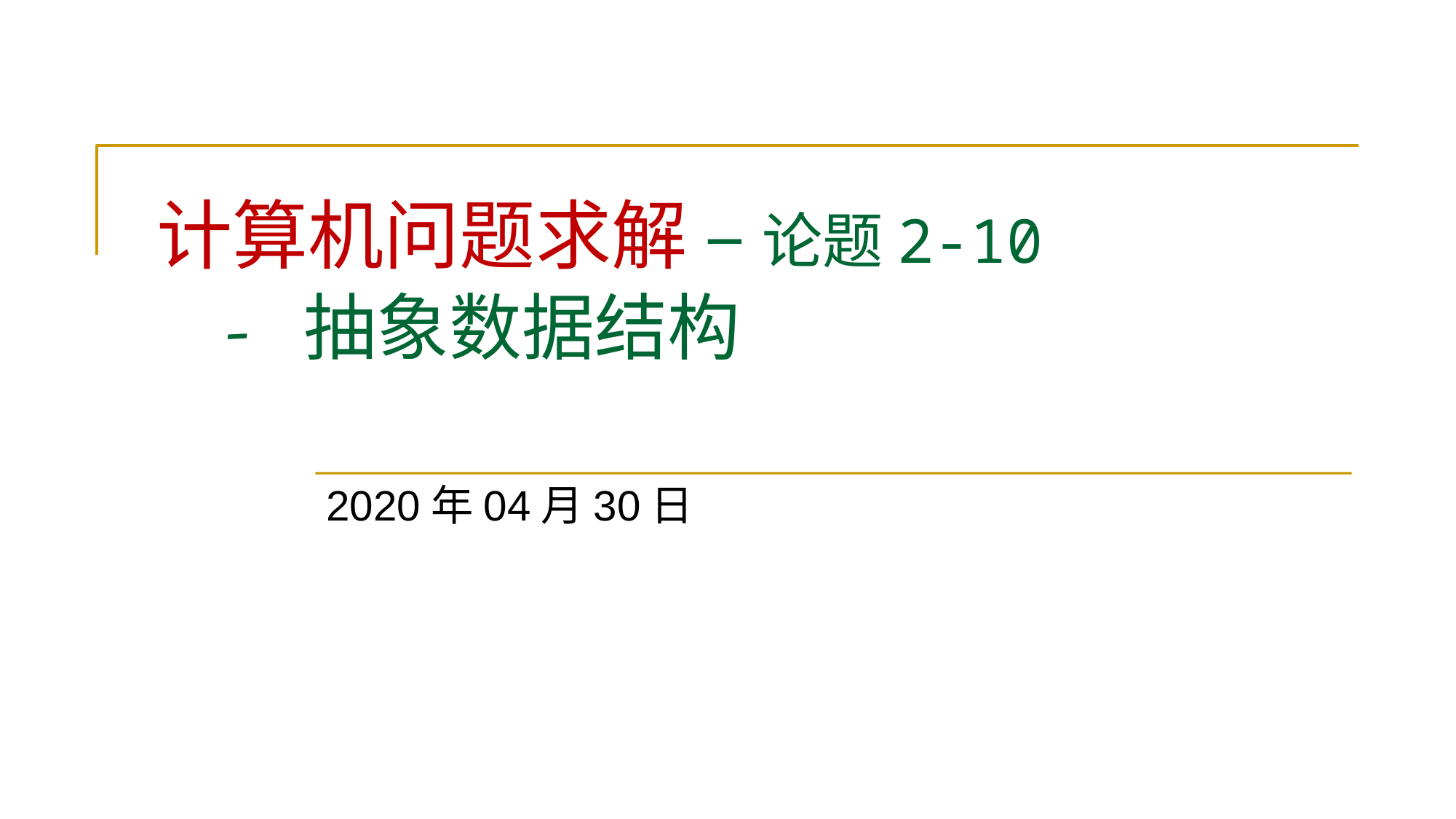

# 计算机问题求解 – 论题2-10 -  抽象数据结构
2020年04月30日